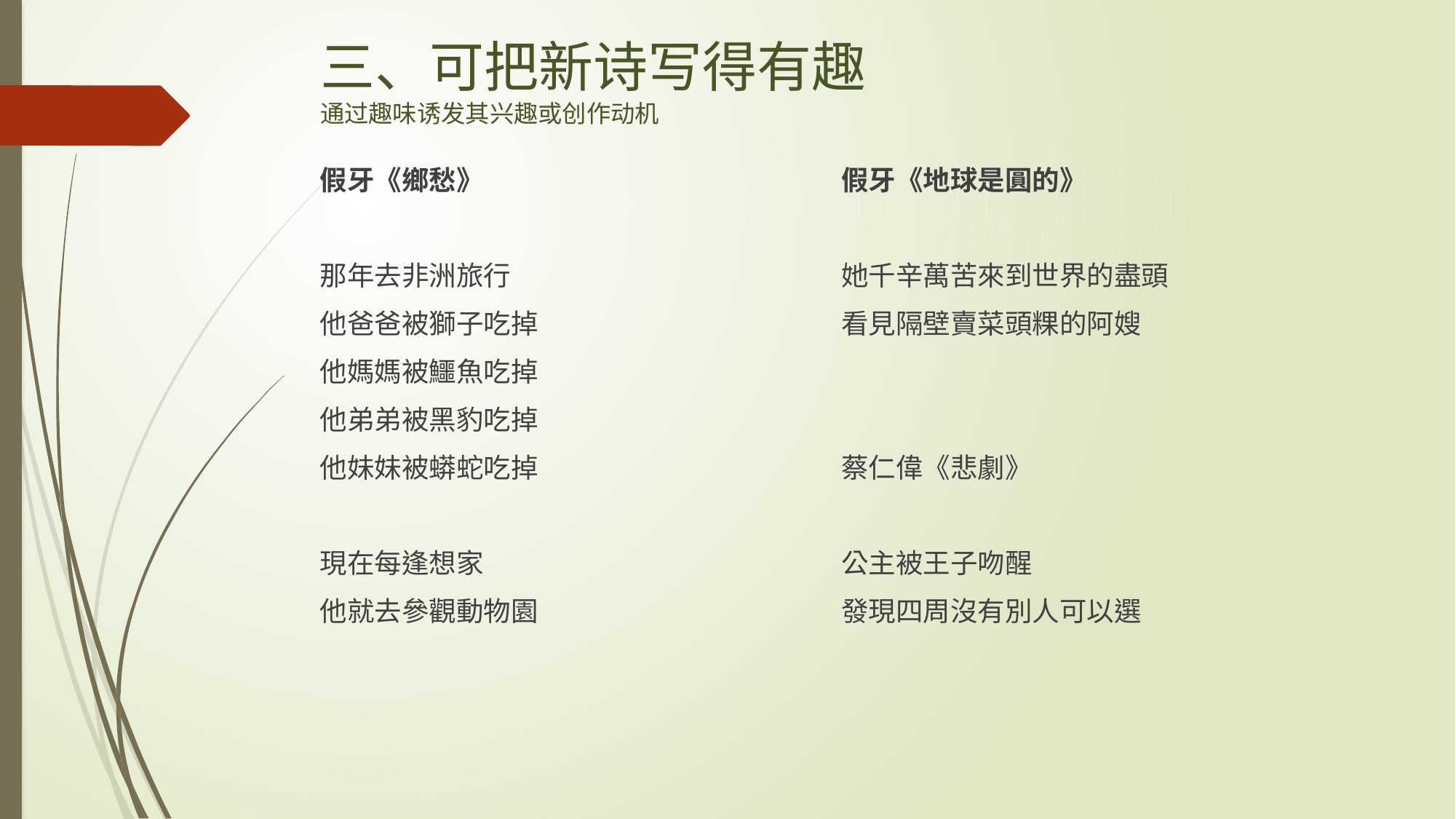

# 三、可把新诗写得有趣 通过趣味诱发其兴趣或创作动机
假牙《鄉愁》

那年去非洲旅行
他爸爸被獅子吃掉
他媽媽被鱷魚吃掉
他弟弟被黑豹吃掉
他妹妹被蟒蛇吃掉

現在每逢想家
他就去參觀動物園

假牙《地球是圓的》

她千辛萬苦來到世界的盡頭
看見隔壁賣菜頭粿的阿嫂

蔡仁偉《悲劇》

公主被王子吻醒
發現四周沒有別人可以選